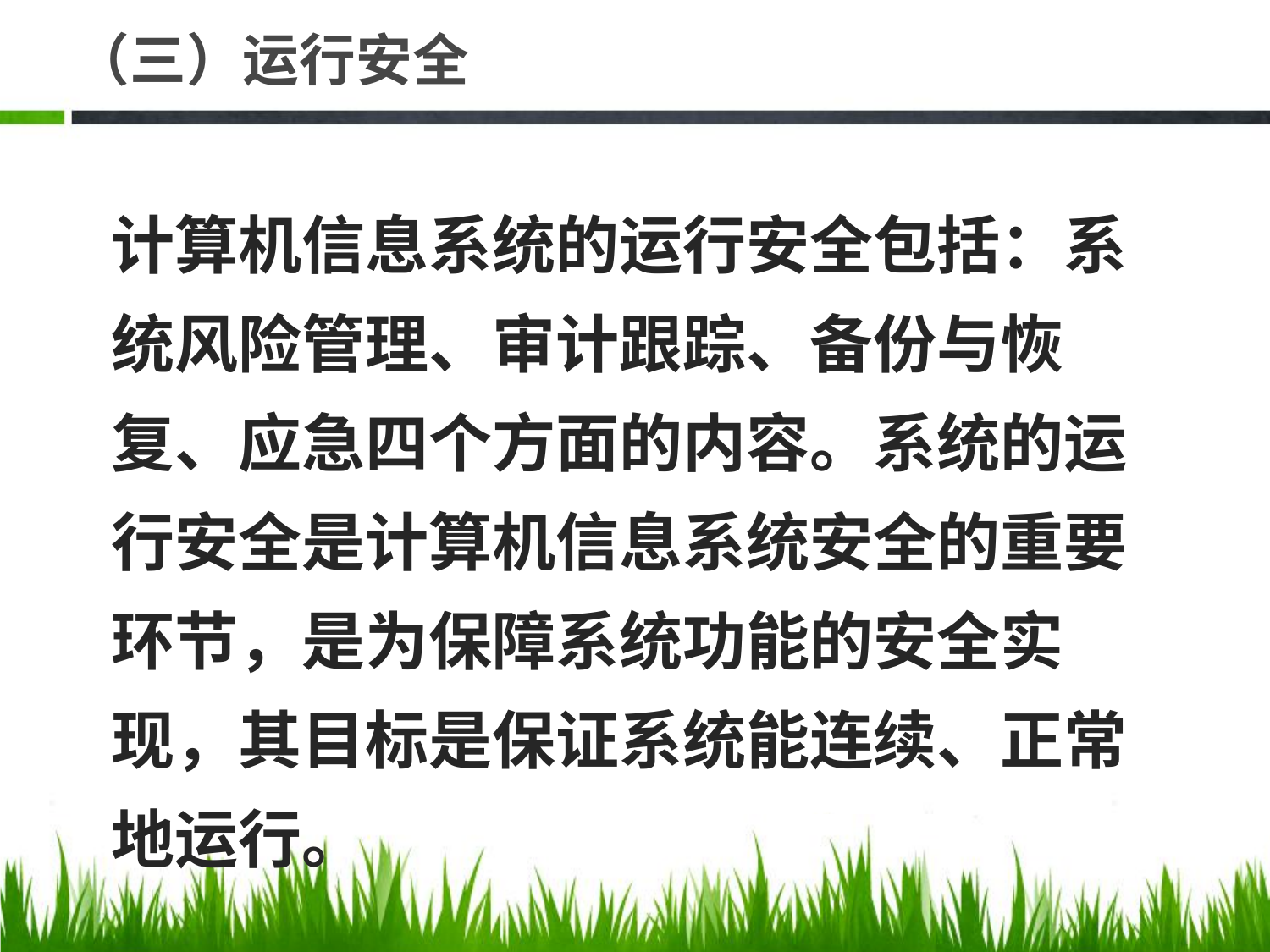

# （三）运行安全
计算机信息系统的运行安全包括：系统风险管理、审计跟踪、备份与恢复、应急四个方面的内容。系统的运行安全是计算机信息系统安全的重要环节，是为保障系统功能的安全实现，其目标是保证系统能连续、正常地运行。